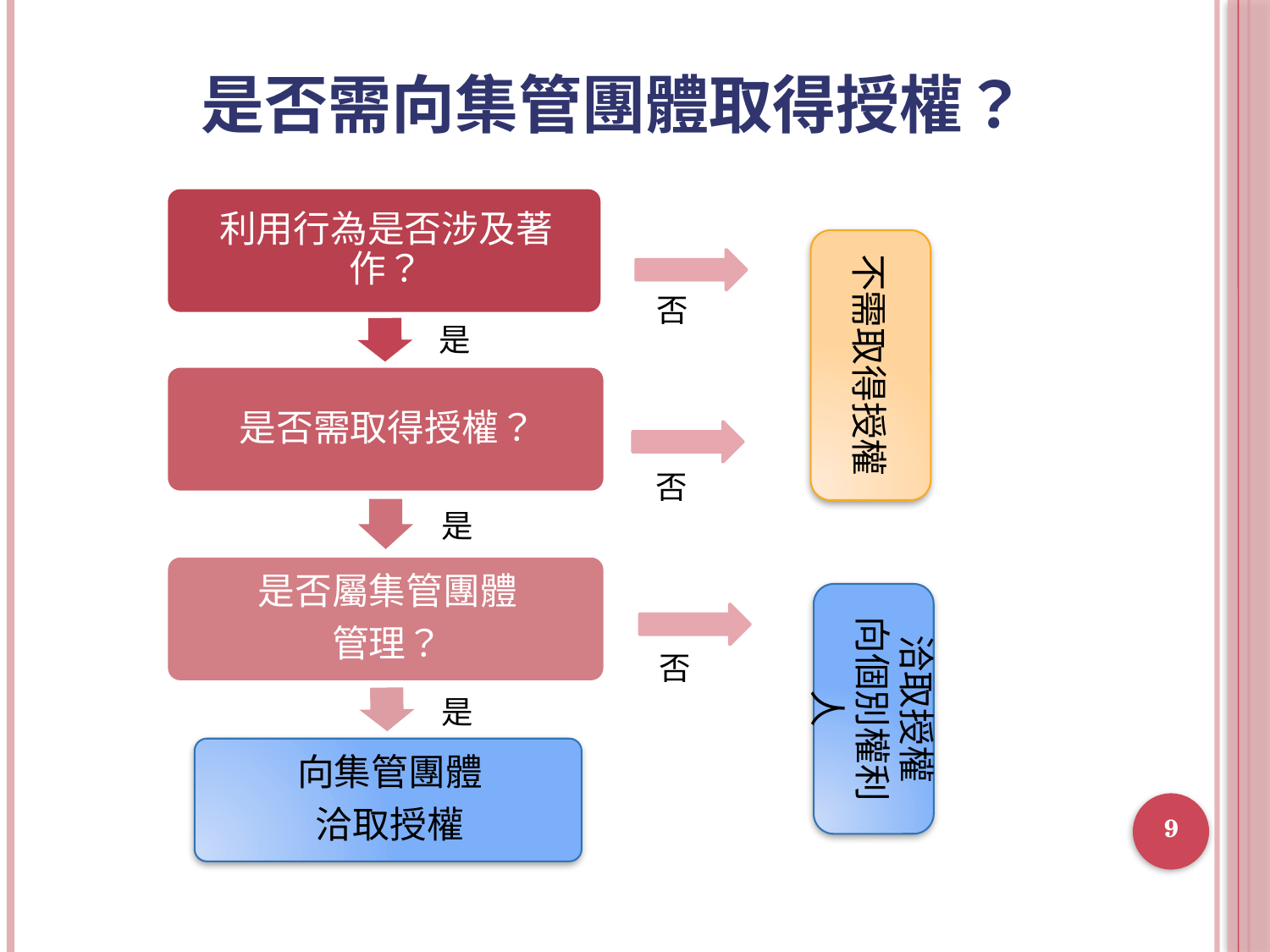

# 是否需向集管團體取得授權？
利用行為是否涉及著作？

是否需取得授權？

是否屬集管團體
管理？

向集管團體
洽取授權
不需取得授權

否
是

否
是
洽取授權
向個別權利人

否
是
9